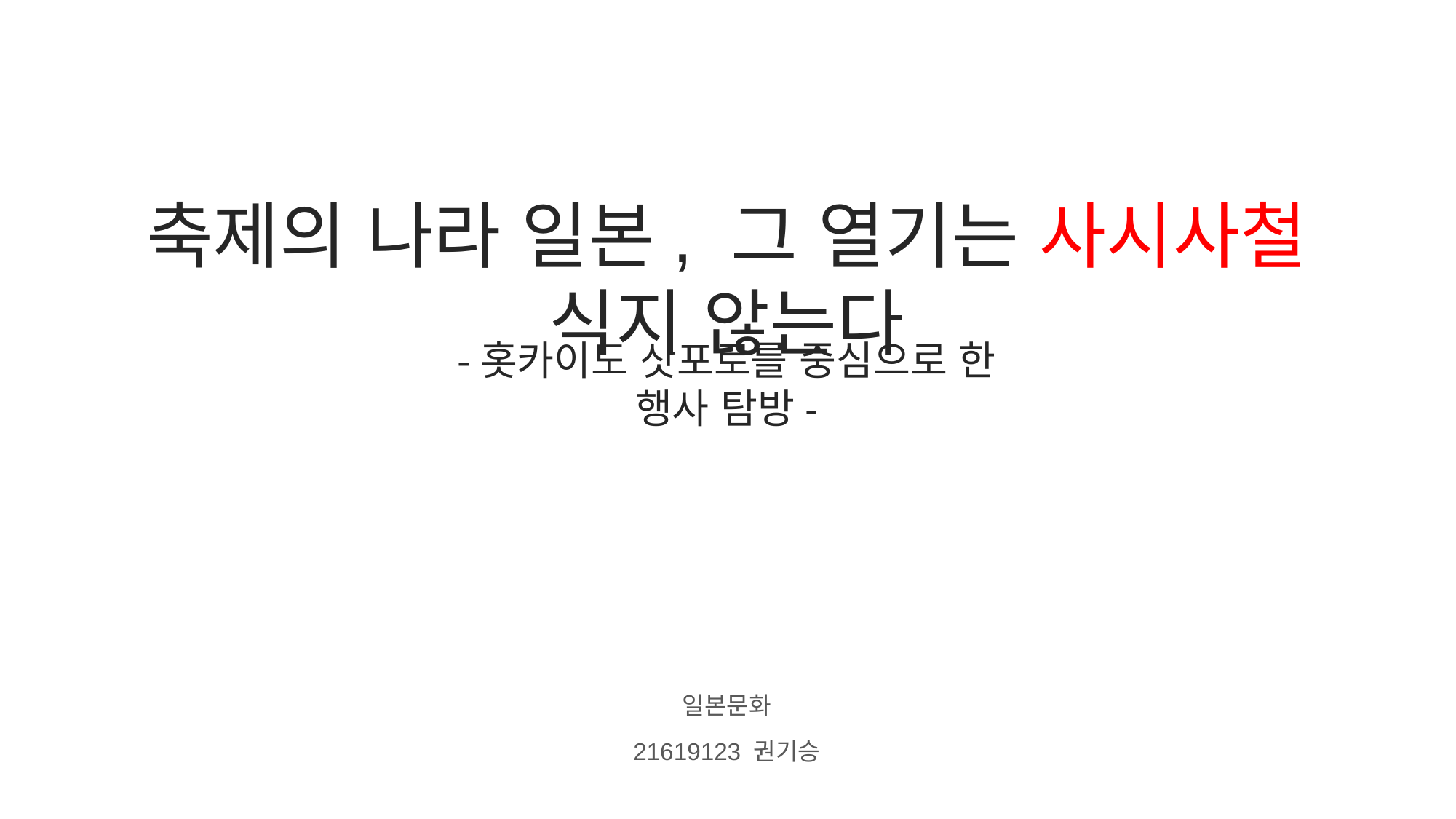

축제의 나라 일본, 그 열기는 사시사철 식지 않는다
-홋카이도 삿포로를 중심으로 한 행사 탐방-
일본문화
21619123 권기승